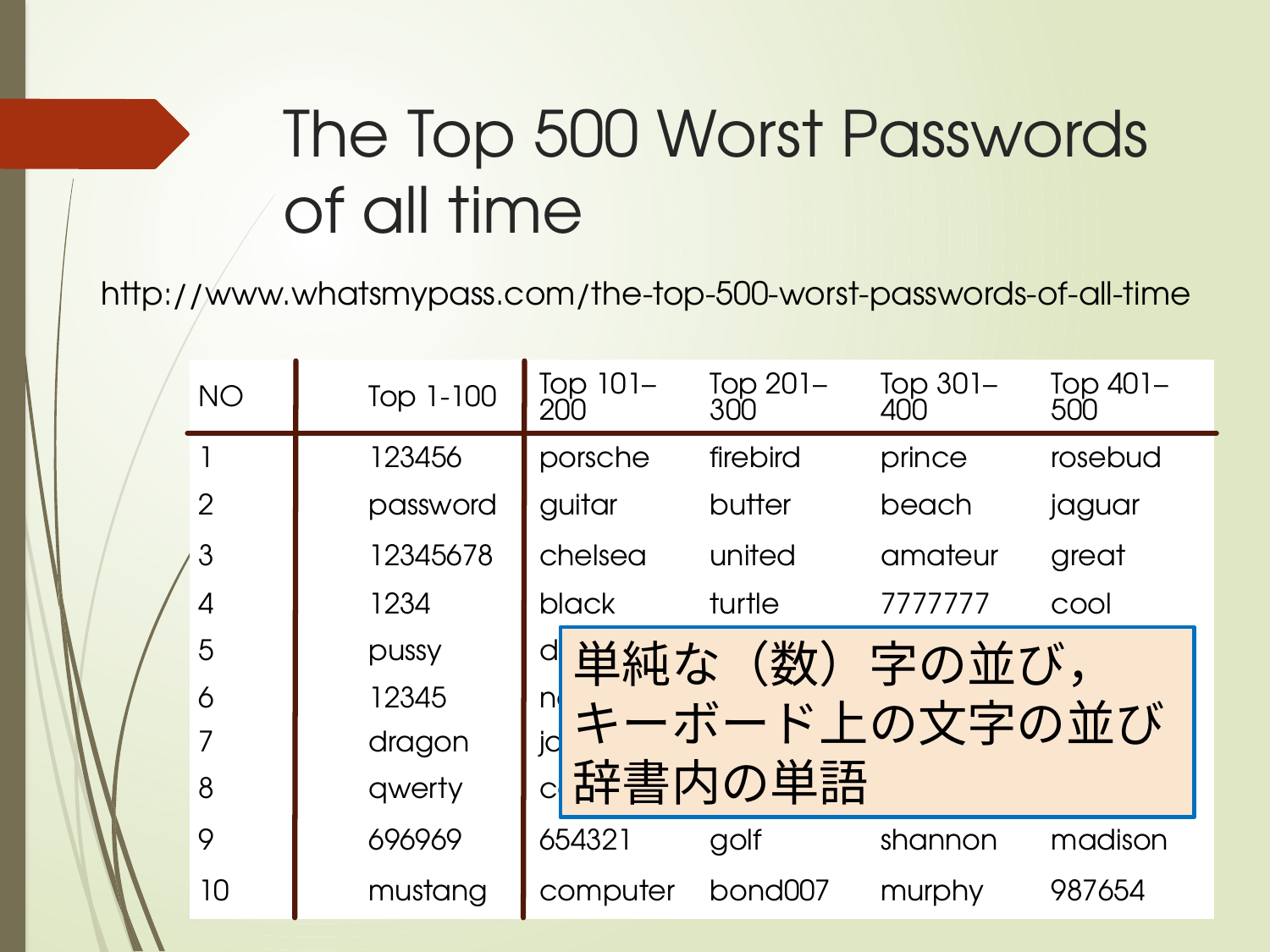

# The Top 500 Worst Passwords of all time
http://www.whatsmypass.com/the-top-500-worst-passwords-of-all-time
| NO | Top 1-100 | Top 101–200 | Top 201–300 | Top 301–400 | Top 401–500 |
| --- | --- | --- | --- | --- | --- |
| 1 | 123456 | porsche | firebird | prince | rosebud |
| 2 | password | guitar | butter | beach | jaguar |
| 3 | 12345678 | chelsea | united | amateur | great |
| 4 | 1234 | black | turtle | 7777777 | cool |
| 5 | pussy | diamond | steelers | muffin | cooper |
| 6 | 12345 | nascar | tiffany | redsox | 1313 |
| 7 | dragon | jackson | zxcvbn | star | scorpio |
| 8 | qwerty | cameron | tomcat | testing | mountain |
| 9 | 696969 | 654321 | golf | shannon | madison |
| 10 | mustang | computer | bond007 | murphy | 987654 |
単純な（数）字の並び，
キーボード上の文字の並び
辞書内の単語